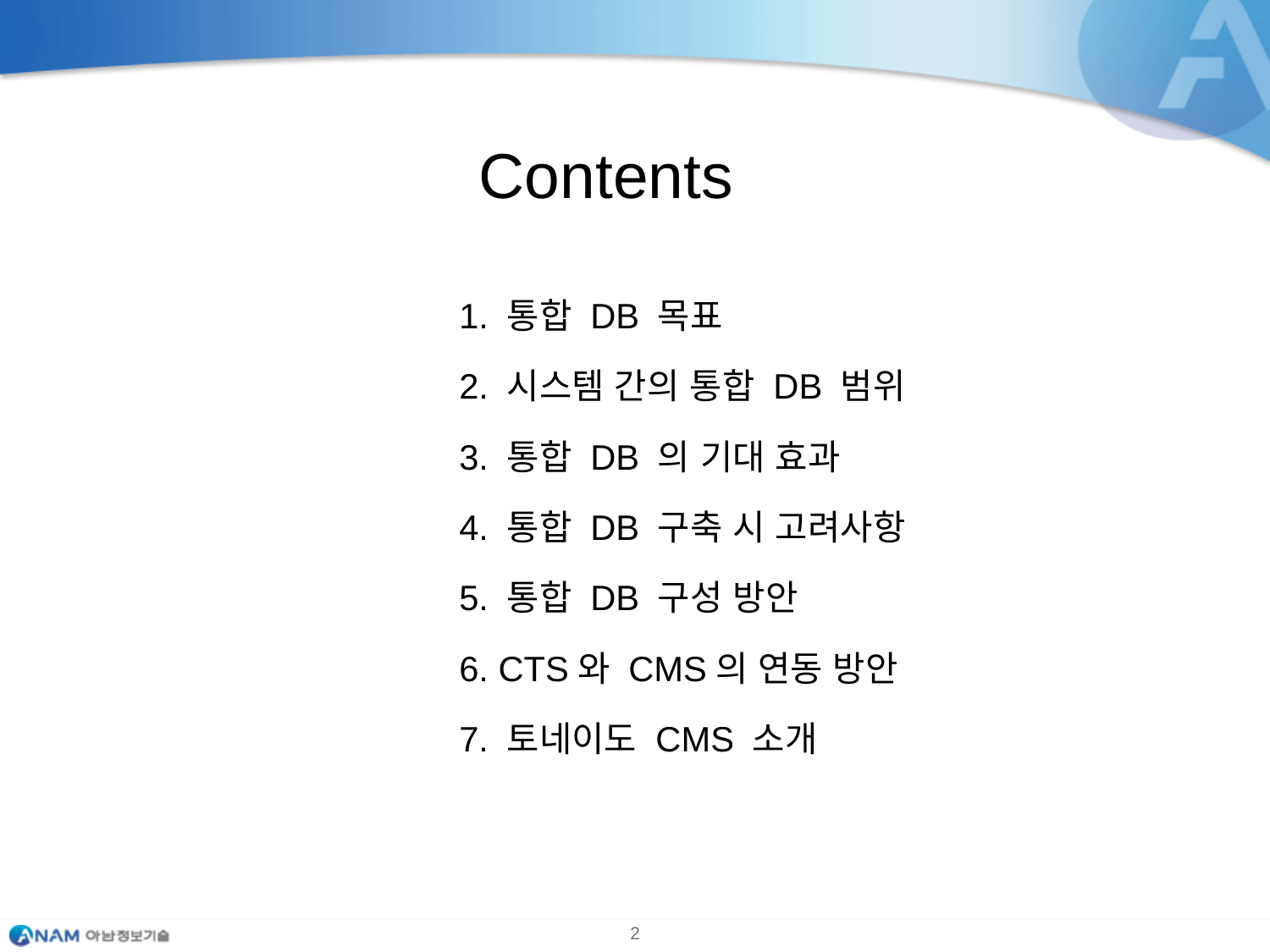

# Contents
1. 통합 DB 목표
2. 시스템 간의 통합 DB 범위
3. 통합 DB 의 기대 효과
4. 통합 DB 구축 시 고려사항
5. 통합 DB 구성 방안
6. CTS와 CMS의 연동 방안
7. 토네이도 CMS 소개